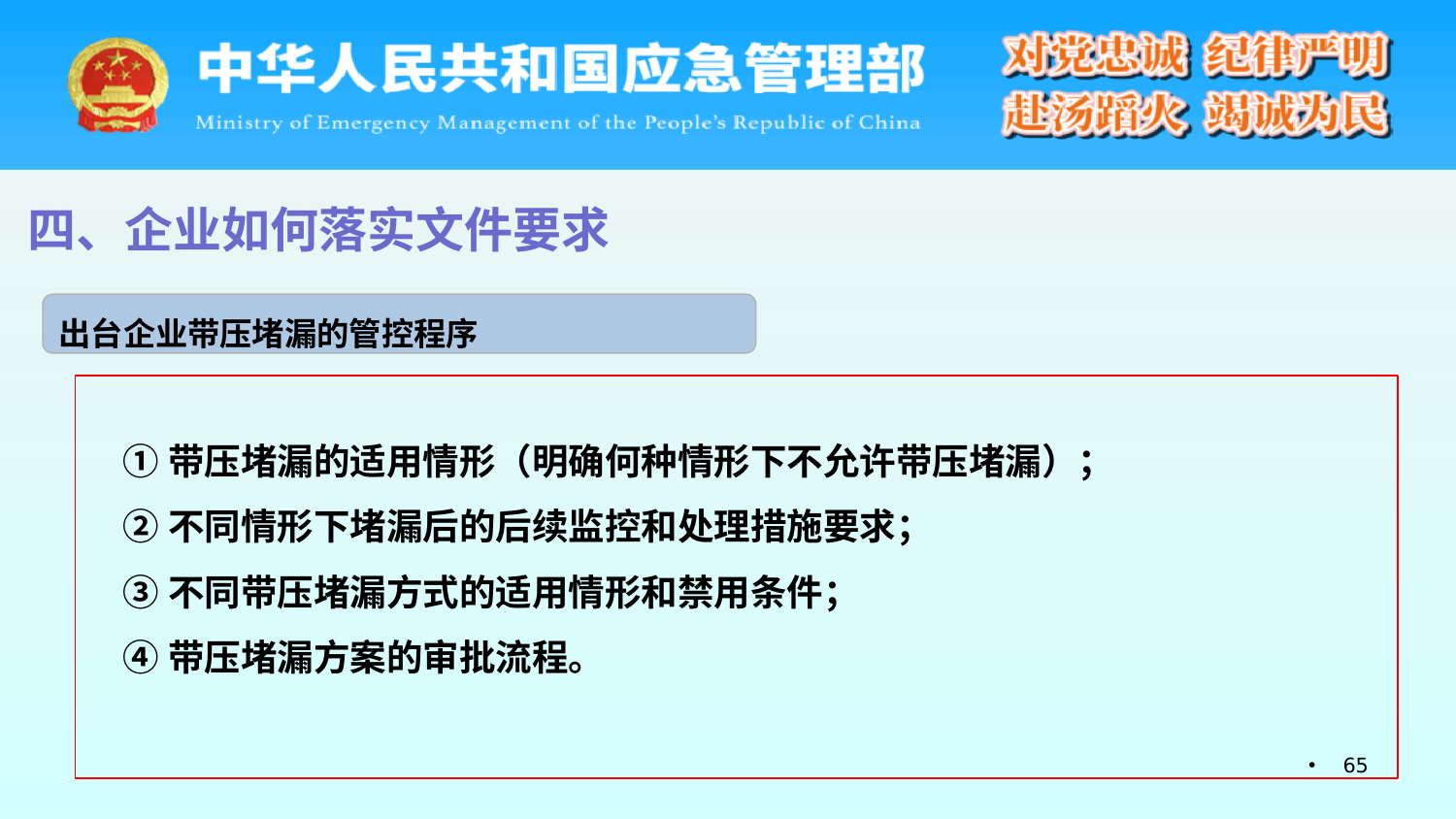

四、企业如何落实文件要求
出台企业带压堵漏的管控程序

①带压堵漏的适用情形（明确何种情形下不允许带压堵漏）；
②不同情形下堵漏后的后续监控和处理措施要求；
③不同带压堵漏方式的适用情形和禁用条件；
④带压堵漏方案的审批流程。
65